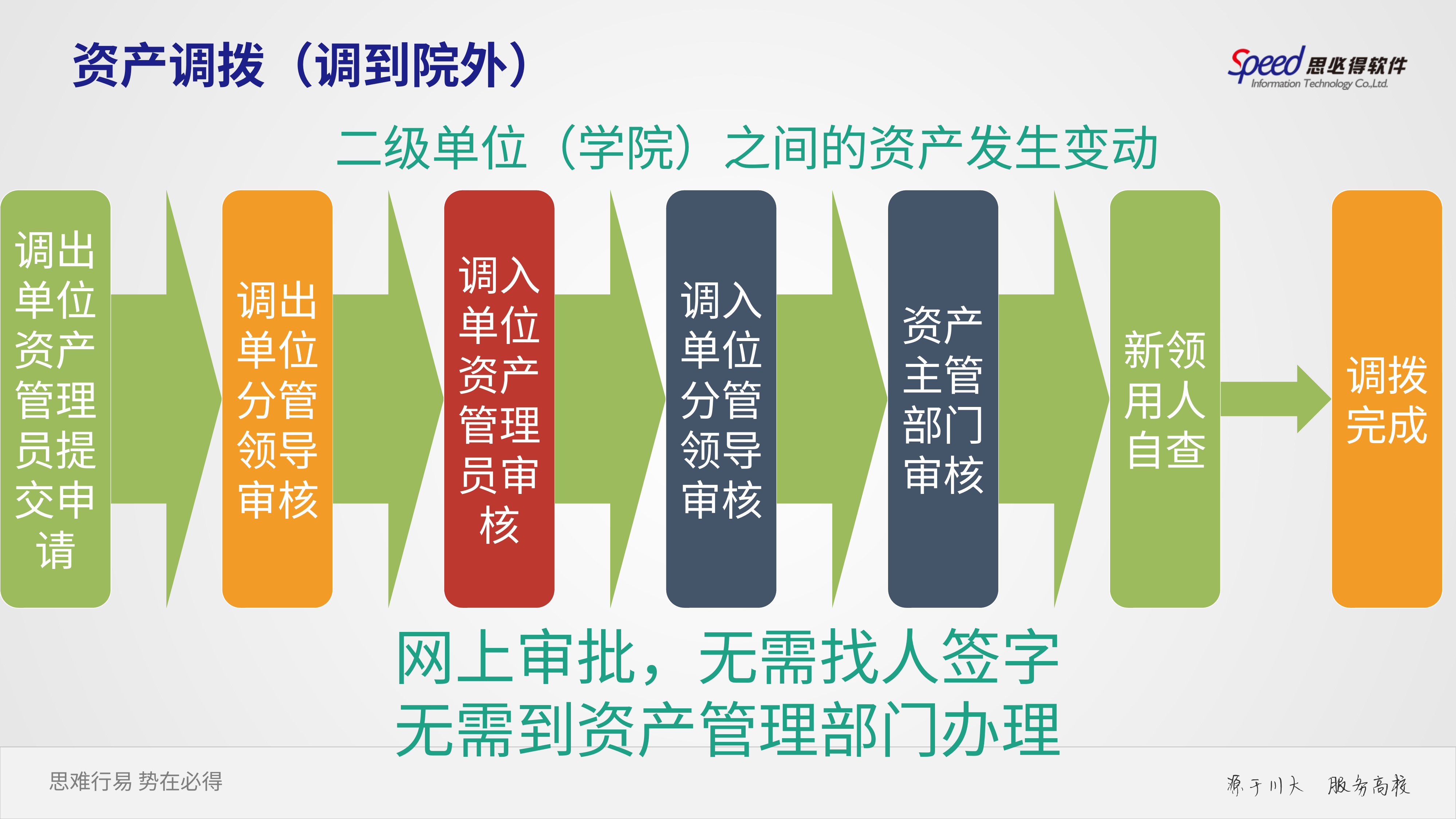

# 资产调拨（调到院外）
二级单位（学院）之间的资产发生变动
调出单位资产管理员提交申请
调入单位资产管理员审核
资产主管部门审核
新领用人自查
调出单位分管领导审核
调入单位分管领导审核
调拨完成

网上审批，无需找人签字
无需到资产管理部门办理